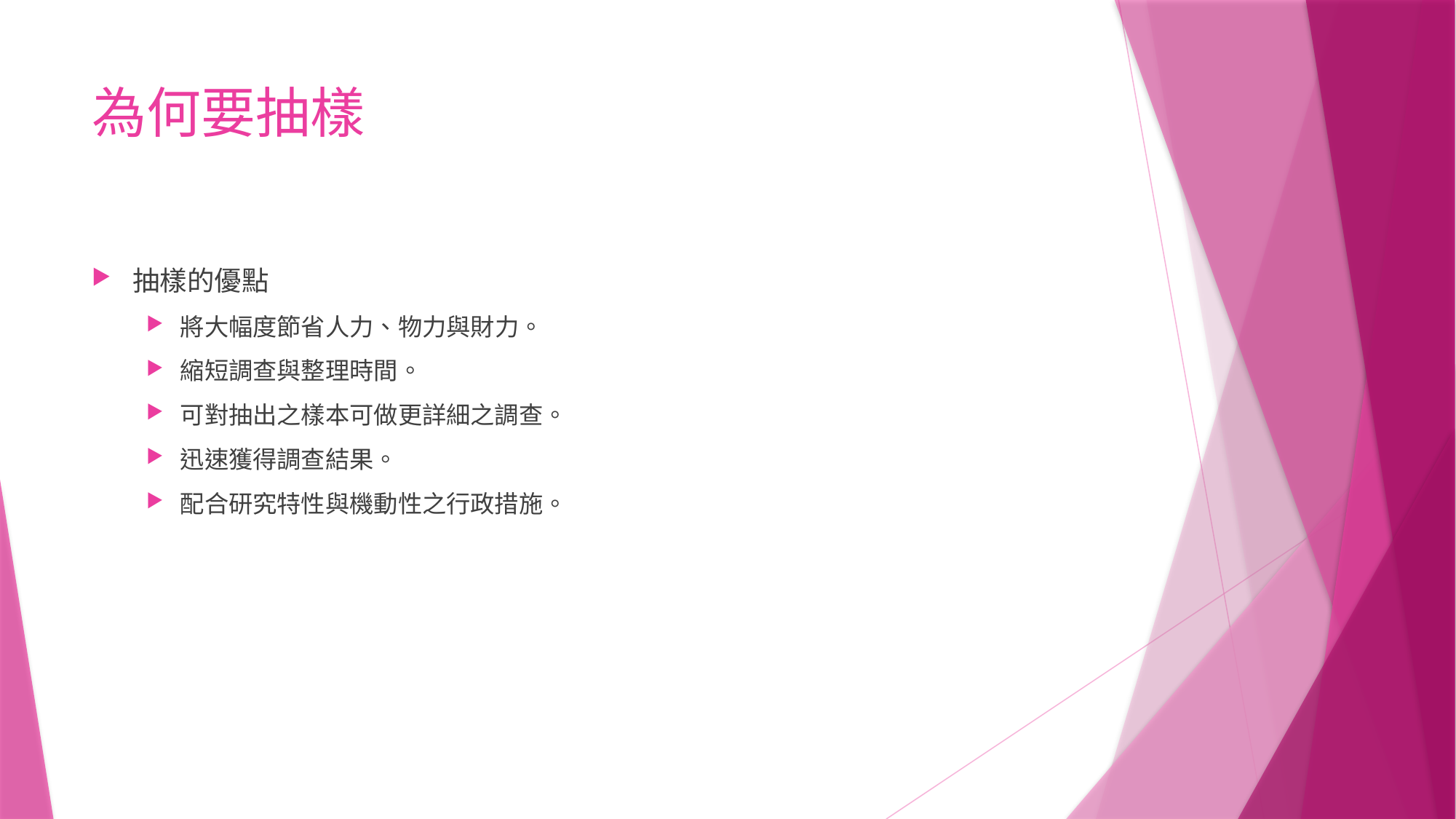

# 為何要抽樣
抽樣的優點
將大幅度節省人力、物力與財力。
縮短調查與整理時間。
可對抽出之樣本可做更詳細之調查。
迅速獲得調查結果。
配合研究特性與機動性之行政措施。